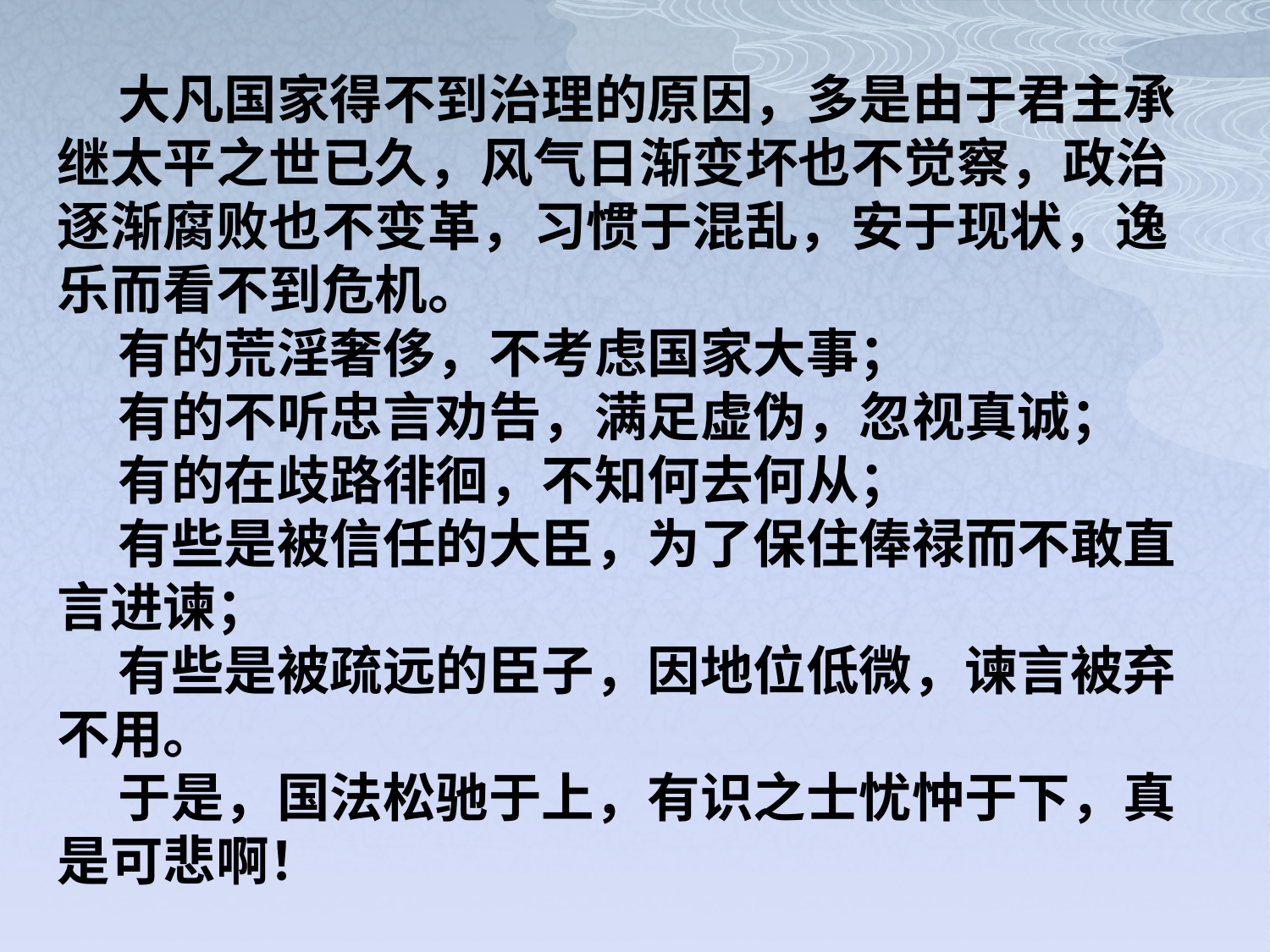

大凡国家得不到治理的原因，多是由于君主承继太平之世已久，风气日渐变坏也不觉察，政治逐渐腐败也不变革，习惯于混乱，安于现状，逸乐而看不到危机。
    有的荒淫奢侈，不考虑国家大事；
    有的不听忠言劝告，满足虚伪，忽视真诚；
    有的在歧路徘徊，不知何去何从；
    有些是被信任的大臣，为了保住俸禄而不敢直言进谏；
    有些是被疏远的臣子，因地位低微，谏言被弃不用。
    于是，国法松驰于上，有识之士忧忡于下，真是可悲啊！